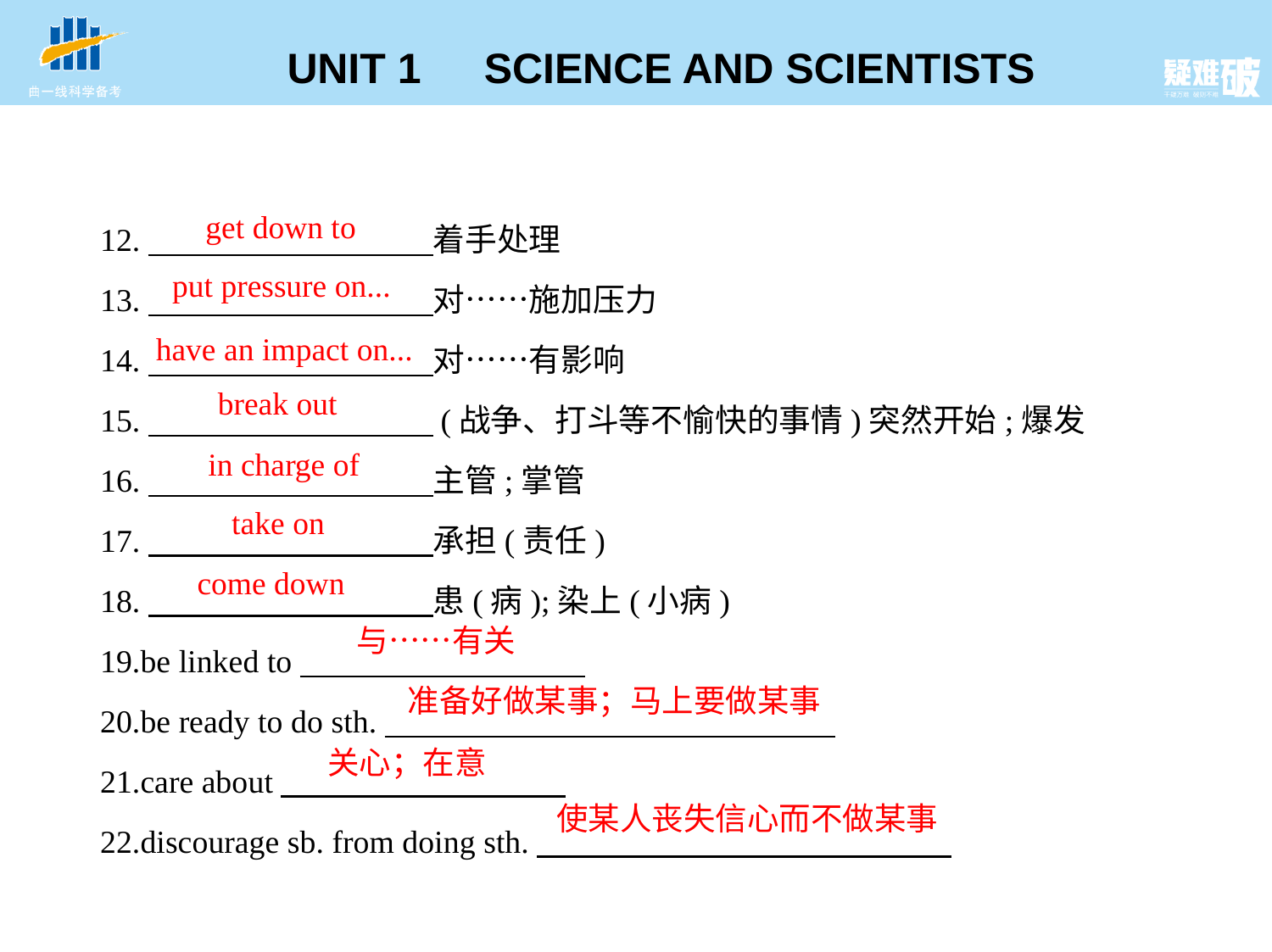

12.　　　　　　　　    着手处理
13.　　　　　　　　    对……施加压力
14.　　　　　　　　    对……有影响
15.　　　　　　　　    (战争、打斗等不愉快的事情)突然开始;爆发
16.　　　　　　　　    主管;掌管
17.　　　　　　　　    承担(责任)
18.　　　　　　　　    患(病);染上(小病)
19.be linked to
20.be ready to do sth.
21.care about
22.discourage sb. from doing sth.
get down to
put pressure on...
have an impact on...
break out
in charge of
take on
come down
与……有关
准备好做某事；马上要做某事
关心；在意
使某人丧失信心而不做某事